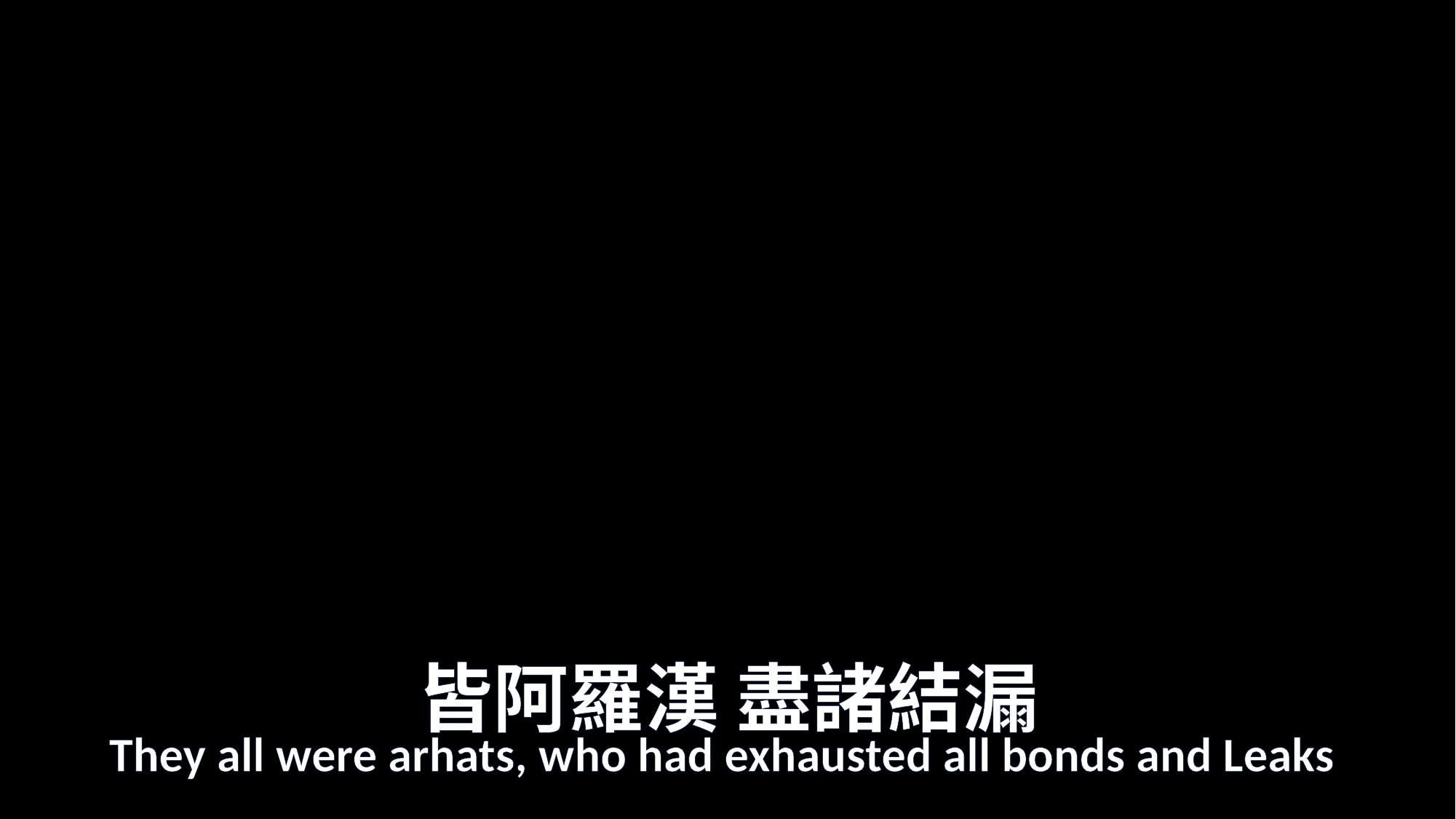

# 皆阿羅漢 盡諸結漏
They all were arhats, who had exhausted all bonds and Leaks